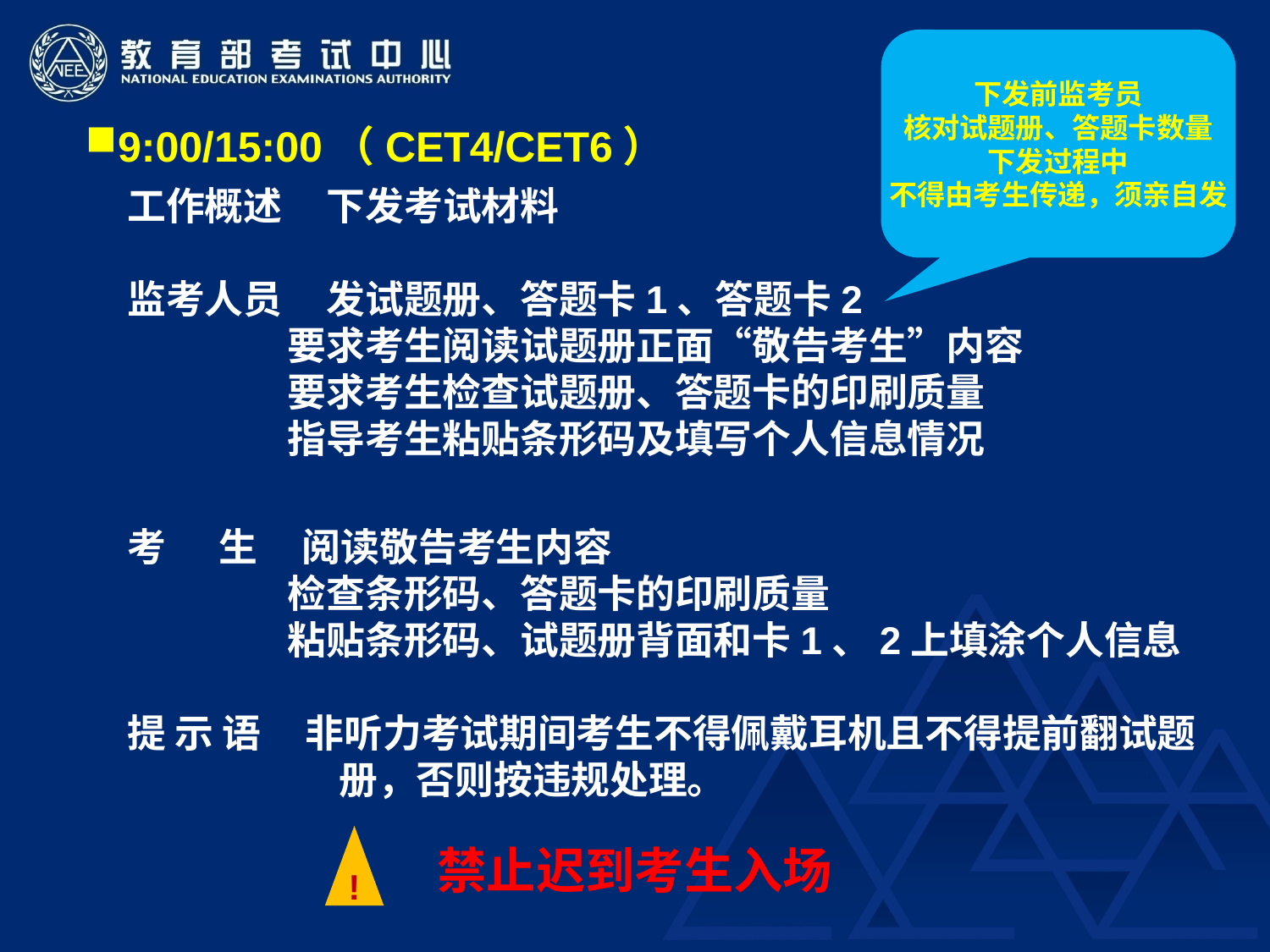

下发前监考员
核对试题册、答题卡数量
下发过程中
不得由考生传递，须亲自发
9:00/15:00（CET4/CET6）
工作概述     下发考试材料

监考人员     发试题册、答题卡1、答题卡2
                 要求考生阅读试题册正面“敬告考生”内容
                 要求考生检查试题册、答题卡的印刷质量
                 指导考生粘贴条形码及填写个人信息情况

考      生     阅读敬告考生内容
                 检查条形码、答题卡的印刷质量
                 粘贴条形码、试题册背面和卡1、2上填涂个人信息

提 示 语     非听力考试期间考生不得佩戴耳机且不得提前翻试题册，否则按违规处理。

!
禁止迟到考生入场